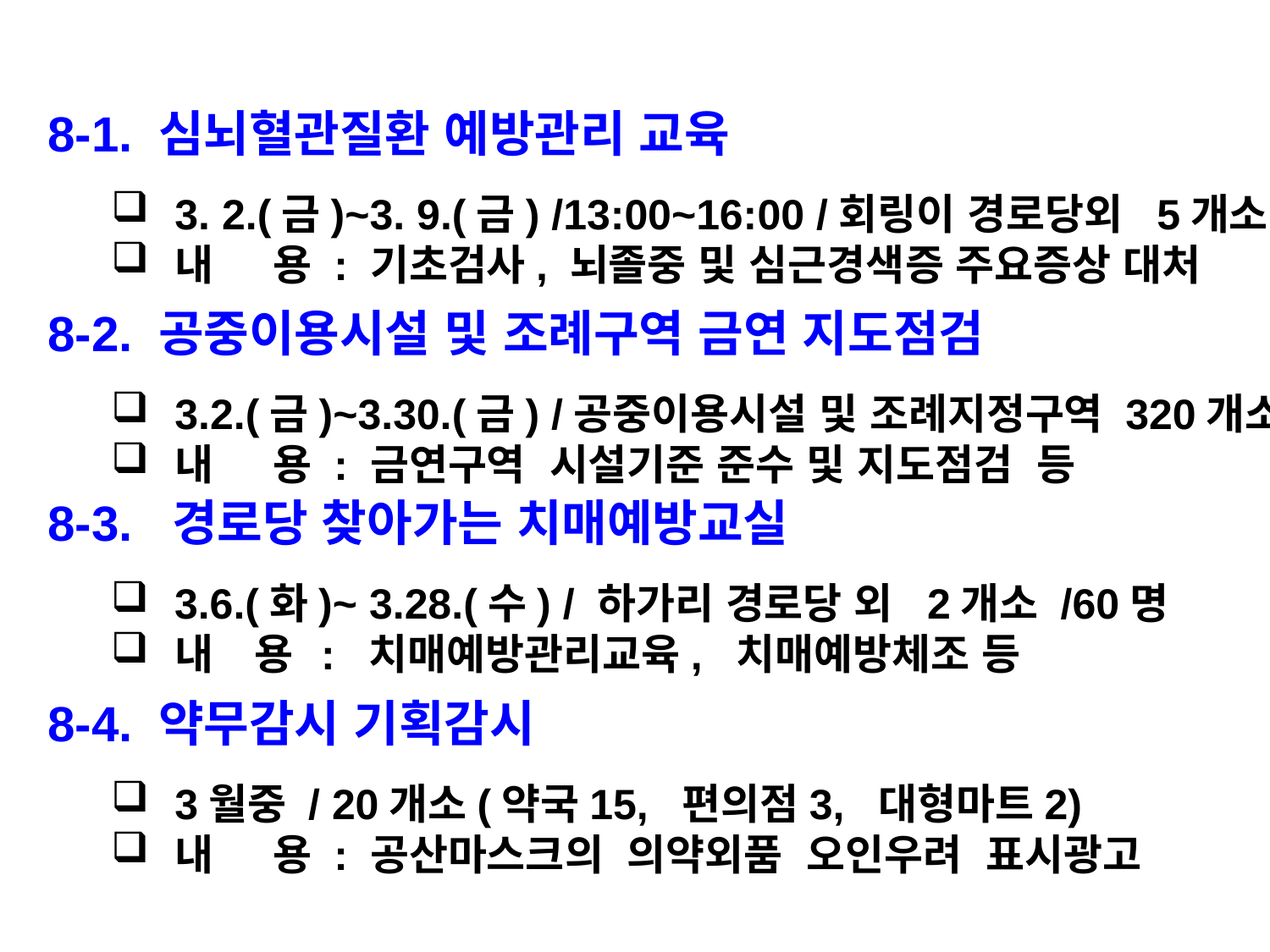

8-1. 심뇌혈관질환 예방관리 교육
3. 2.(금)~3. 9.(금) /13:00~16:00 /회링이 경로당외  5개소
내     용 : 기초검사, 뇌졸중 및 심근경색증 주요증상 대처

8-2. 공중이용시설 및 조례구역 금연 지도점검
3.2.(금)~3.30.(금) /공중이용시설 및 조례지정구역 320개소
내     용 : 금연구역  시설기준 준수 및 지도점검  등

8-3.  경로당 찾아가는 치매예방교실
3.6.(화)~ 3.28.(수) / 하가리 경로당 외  2개소 /60명
내        용  :  치매예방관리교육,  치매예방체조 등
8-4. 약무감시 기획감시
3월중 / 20개소(약국15,  편의점3,  대형마트2)
내     용 : 공산마스크의  의약외품  오인우려  표시광고